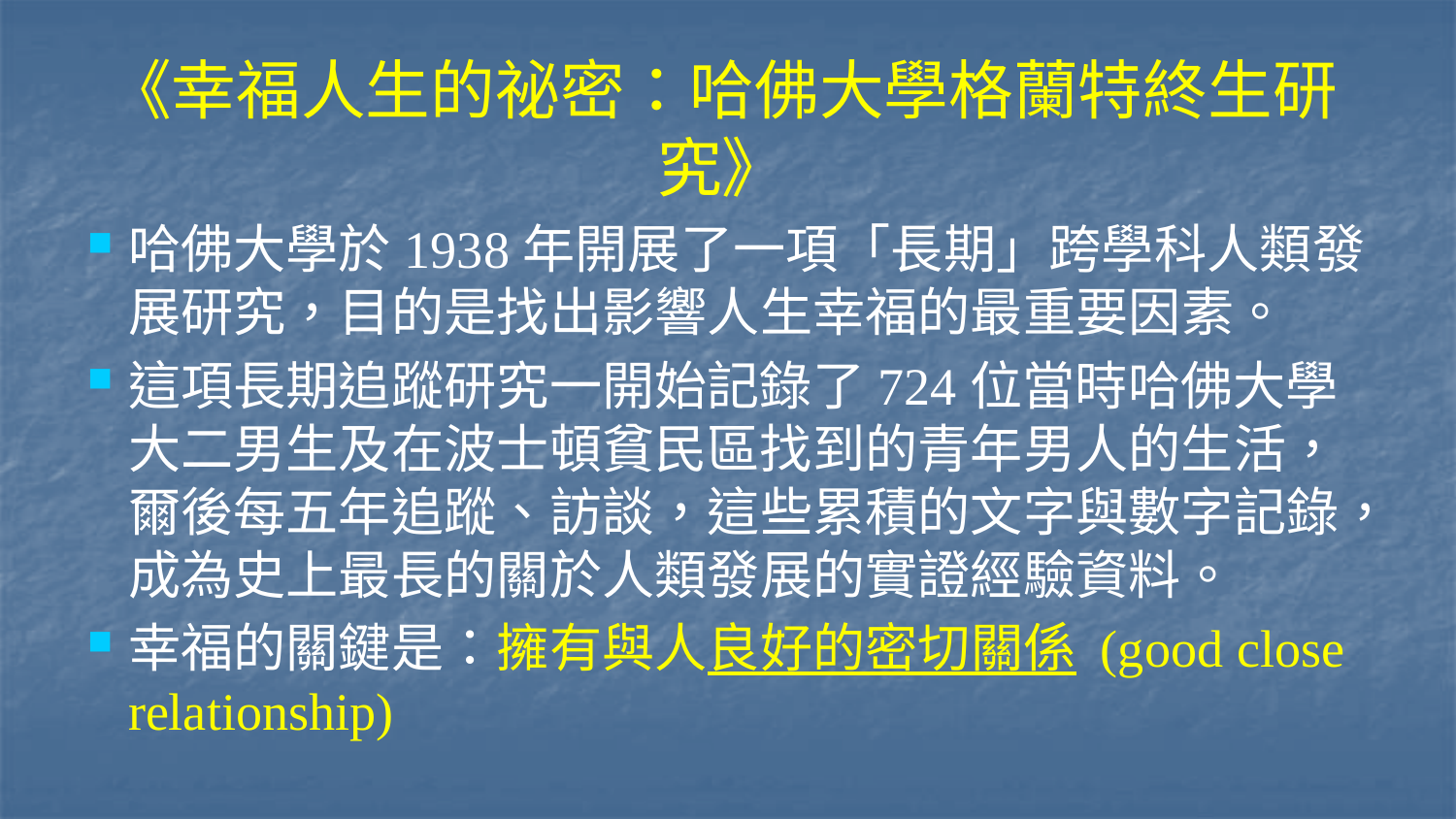

《幸福人生的祕密：哈佛大學格蘭特終生研究》
哈佛大學於1938年開展了一項「長期」跨學科人類發展研究，目的是找出影響人生幸福的最重要因素。
這項長期追蹤研究一開始記錄了724位當時哈佛大學大二男生及在波士頓貧民區找到的青年男人的生活，爾後每五年追蹤、訪談，這些累積的文字與數字記錄，成為史上最長的關於人類發展的實證經驗資料。
幸福的關鍵是：擁有與人良好的密切關係 (good close relationship)